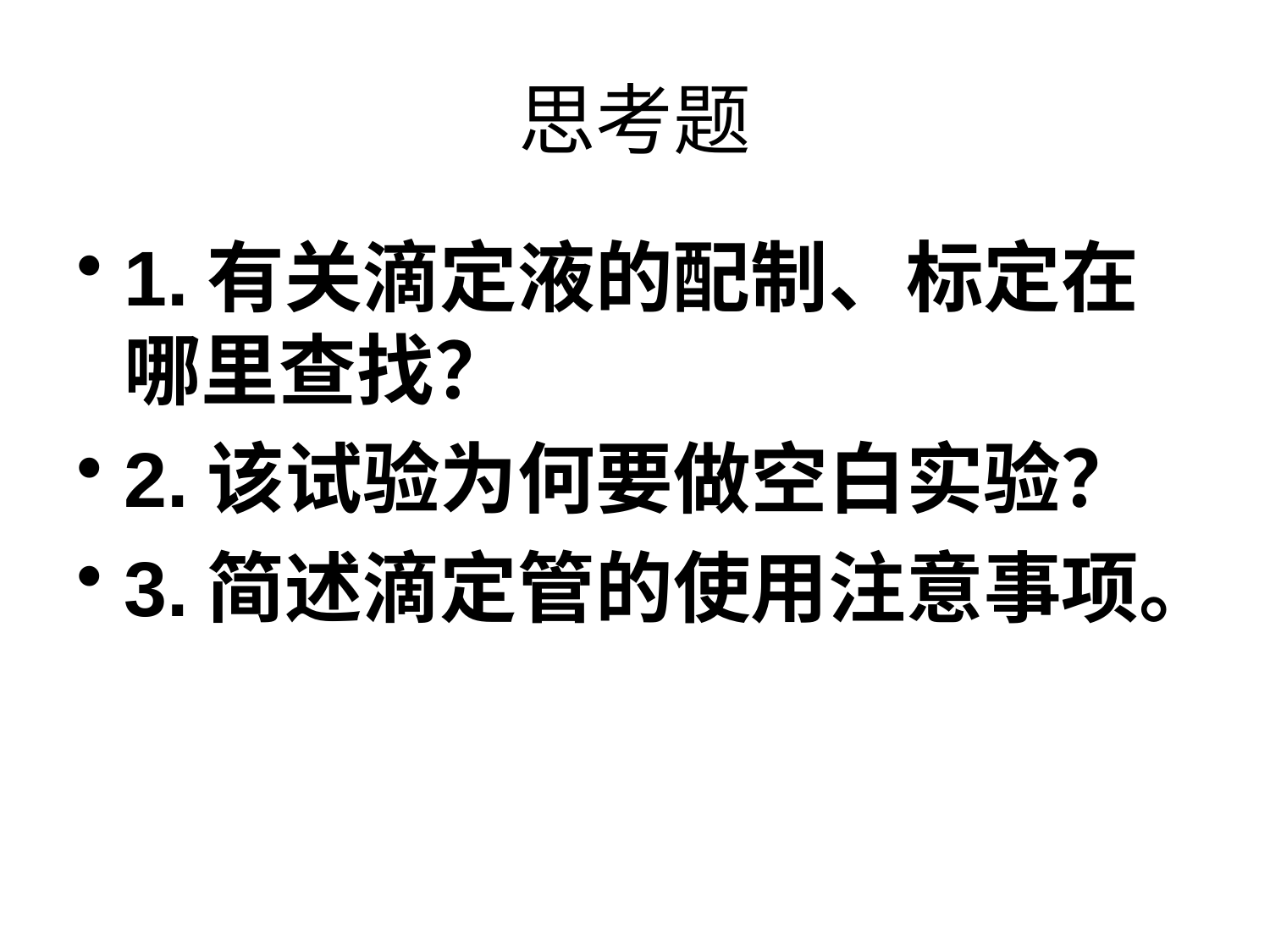

# 思考题
1.有关滴定液的配制、标定在哪里查找？
2.该试验为何要做空白实验？
3.简述滴定管的使用注意事项。